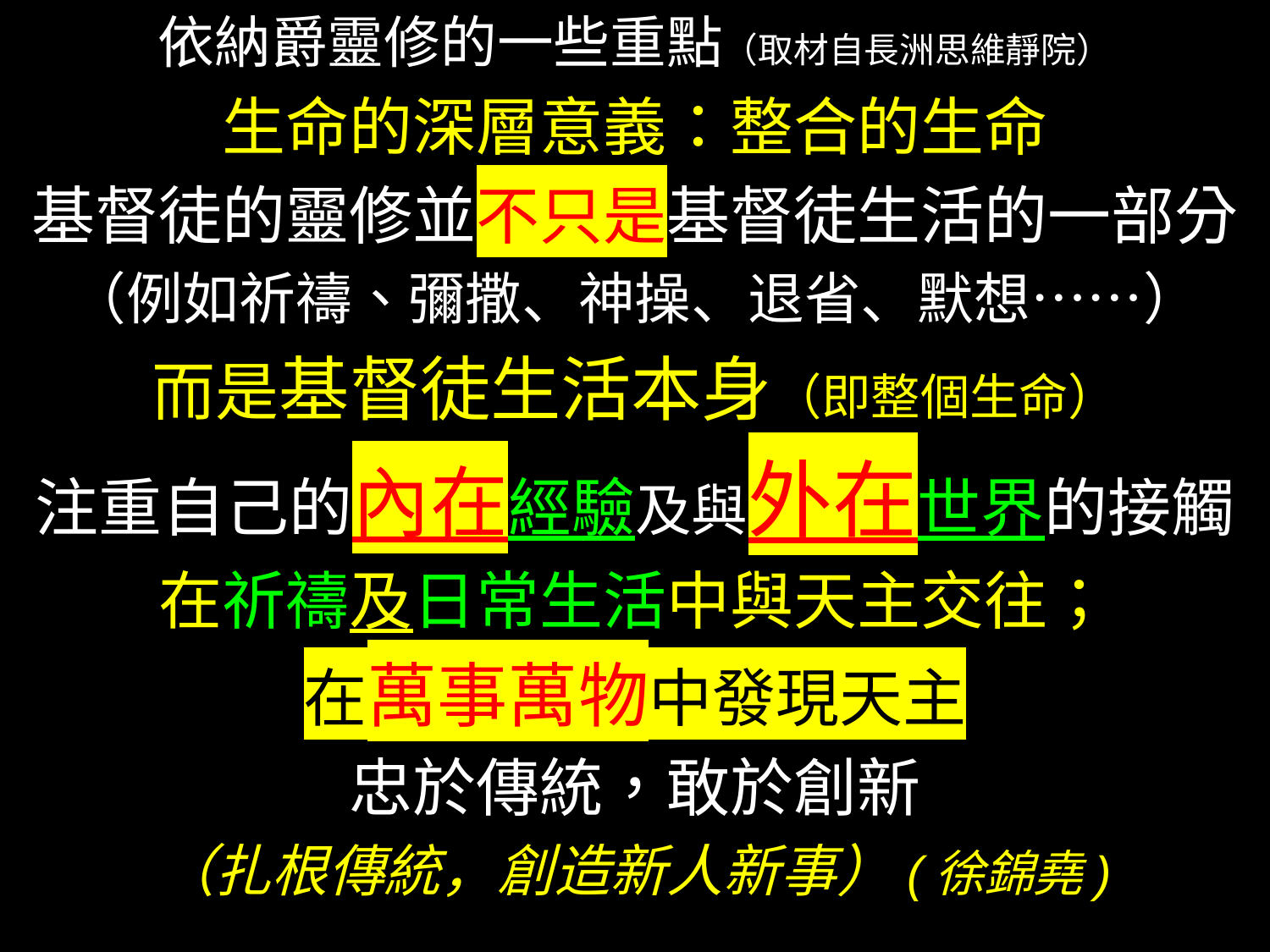

依納爵靈修的一些重點（取材自長洲思維靜院）
生命的深層意義：整合的生命
基督徒的靈修並不只是基督徒生活的一部分
（例如祈禱、彌撒、神操、退省、默想……）
而是基督徒生活本身（即整個生命）
注重自己的內在經驗及與外在世界的接觸
在祈禱及日常生活中與天主交往；
在萬事萬物中發現天主
忠於傳統，敢於創新
（扎根傳統，創造新人新事）(徐錦堯)